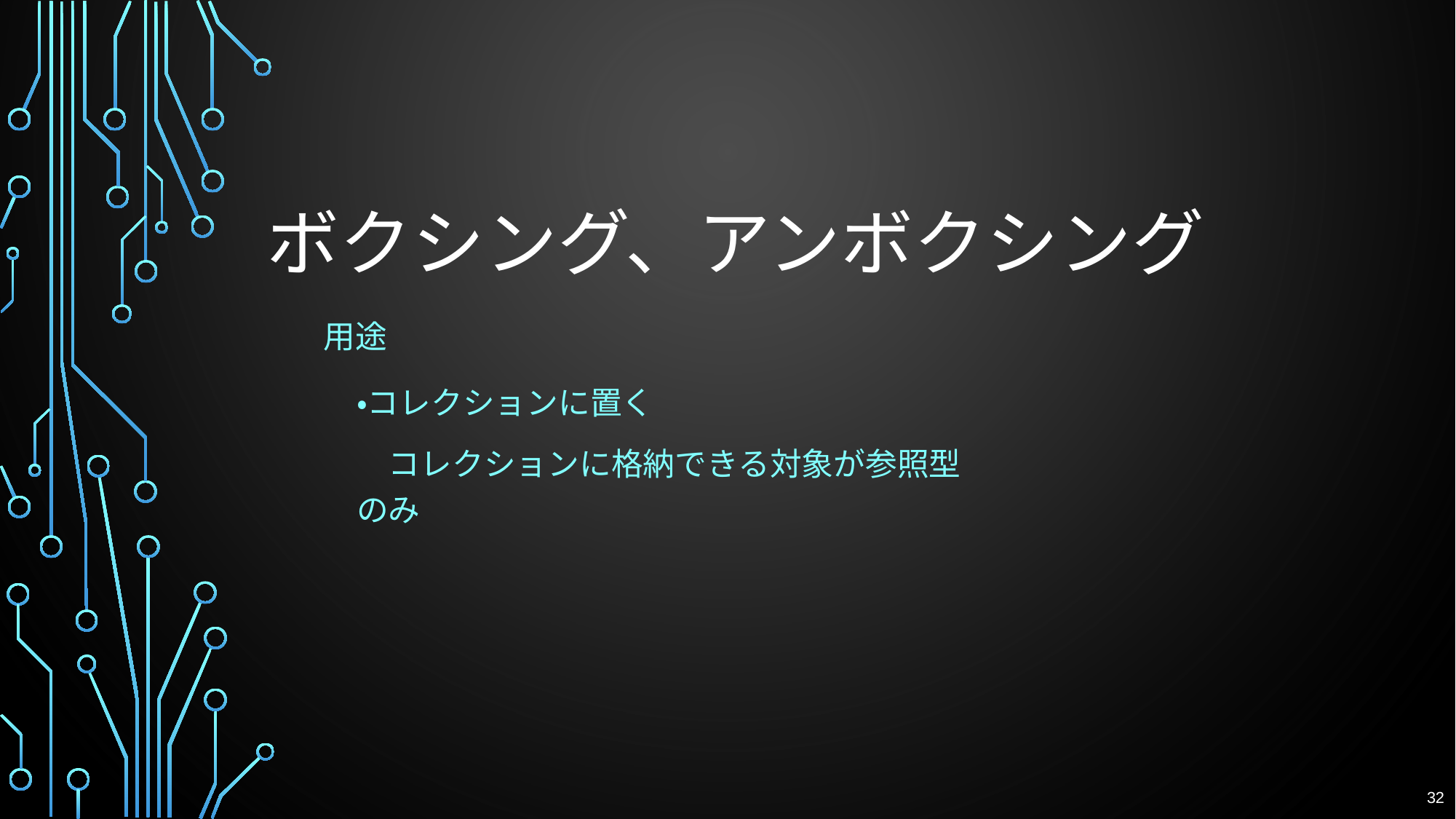

# ボクシング、アンボクシング
用途
・コレクションに置く
　コレクションに格納できる対象が参照型のみ
32